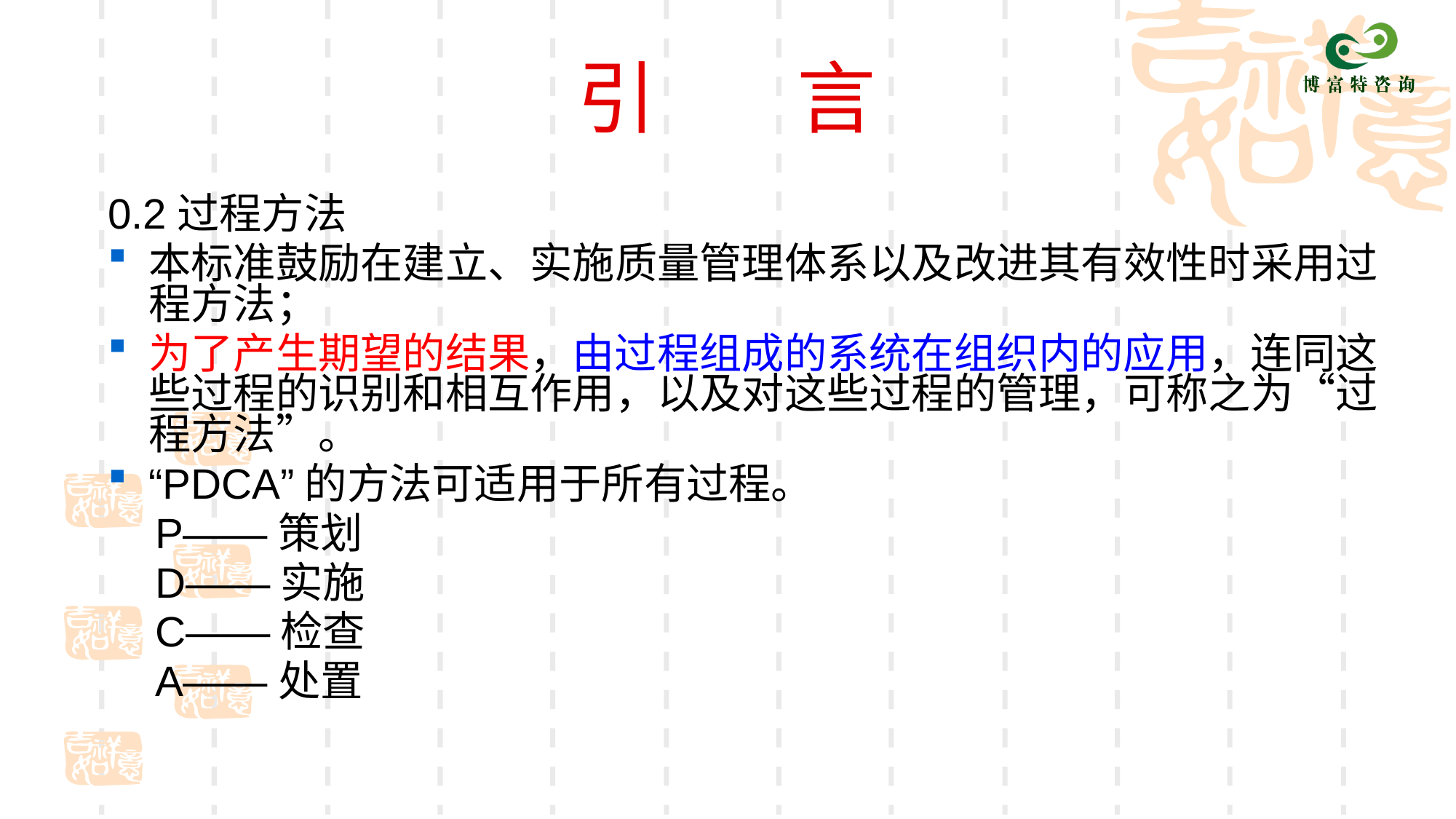

# 引        言
0.2过程方法
本标准鼓励在建立、实施质量管理体系以及改进其有效性时采用过程方法；
为了产生期望的结果，由过程组成的系统在组织内的应用，连同这些过程的识别和相互作用，以及对这些过程的管理，可称之为“过程方法”。
“PDCA”的方法可适用于所有过程。
    P——策划
    D——实施
    C——检查
    A——处置